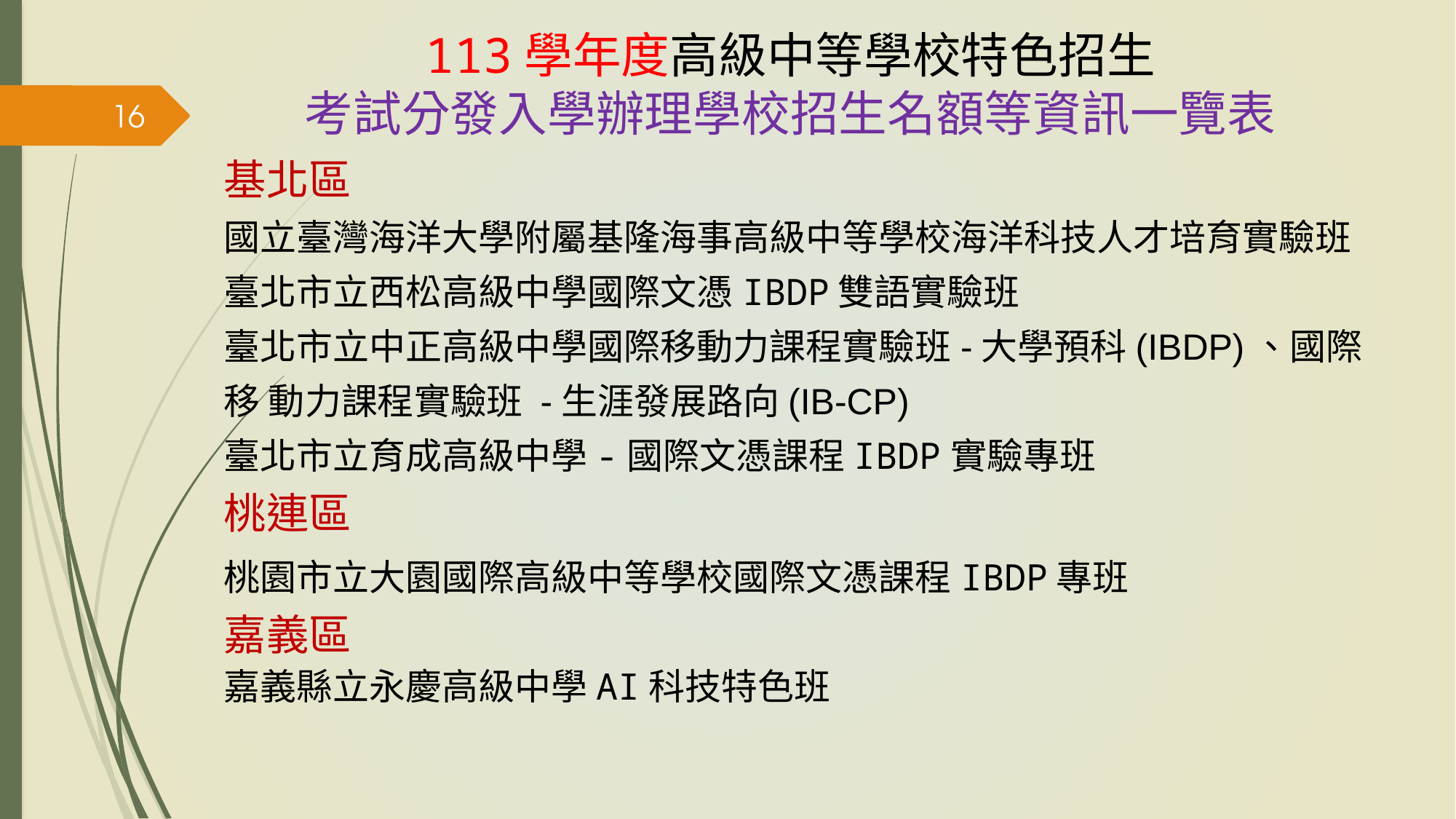

113學年度高級中等學校特色招生
考試分發入學辦理學校招生名額等資訊一覽表
16
基北區
國立臺灣海洋大學附屬基隆海事高級中等學校海洋科技人才培育實驗班
臺北市立西松高級中學國際文憑IBDP雙語實驗班
臺北市立中正高級中學國際移動力課程實驗班-大學預科(IBDP)、國際移 動力課程實驗班 -生涯發展路向(IB-CP)
臺北市立育成高級中學-國際文憑課程IBDP實驗專班
桃連區
桃園市立大園國際高級中等學校國際文憑課程IBDP專班
嘉義區
嘉義縣立永慶高級中學AI科技特色班